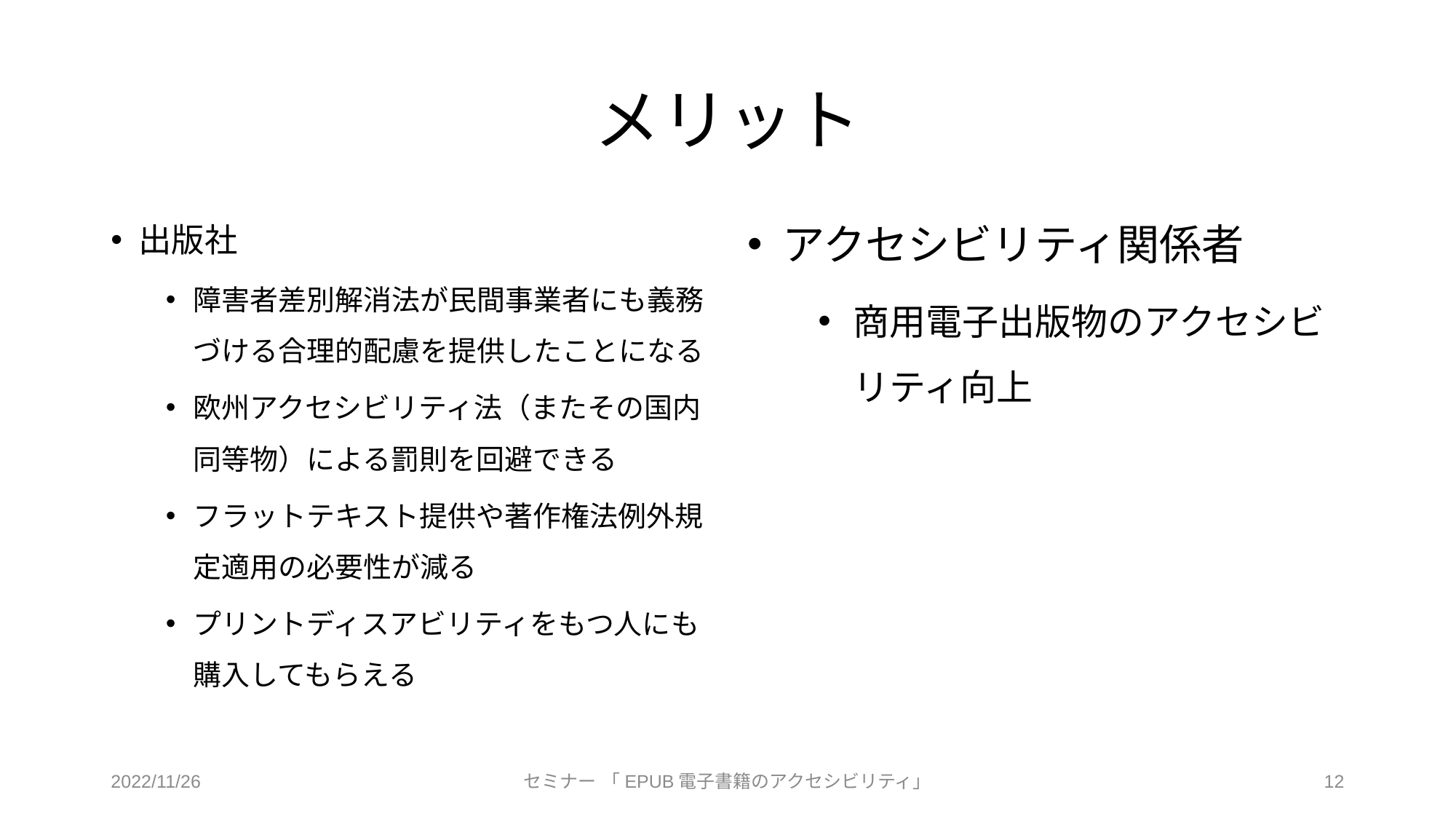

# メリット
出版社
障害者差別解消法が民間事業者にも義務づける合理的配慮を提供したことになる
欧州アクセシビリティ法（またその国内同等物）による罰則を回避できる
フラットテキスト提供や著作権法例外規定適用の必要性が減る
プリントディスアビリティをもつ人にも購入してもらえる

アクセシビリティ関係者
商用電子出版物のアクセシビリティ向上

2022/11/26
セミナー 「EPUB電子書籍のアクセシビリティ」
12